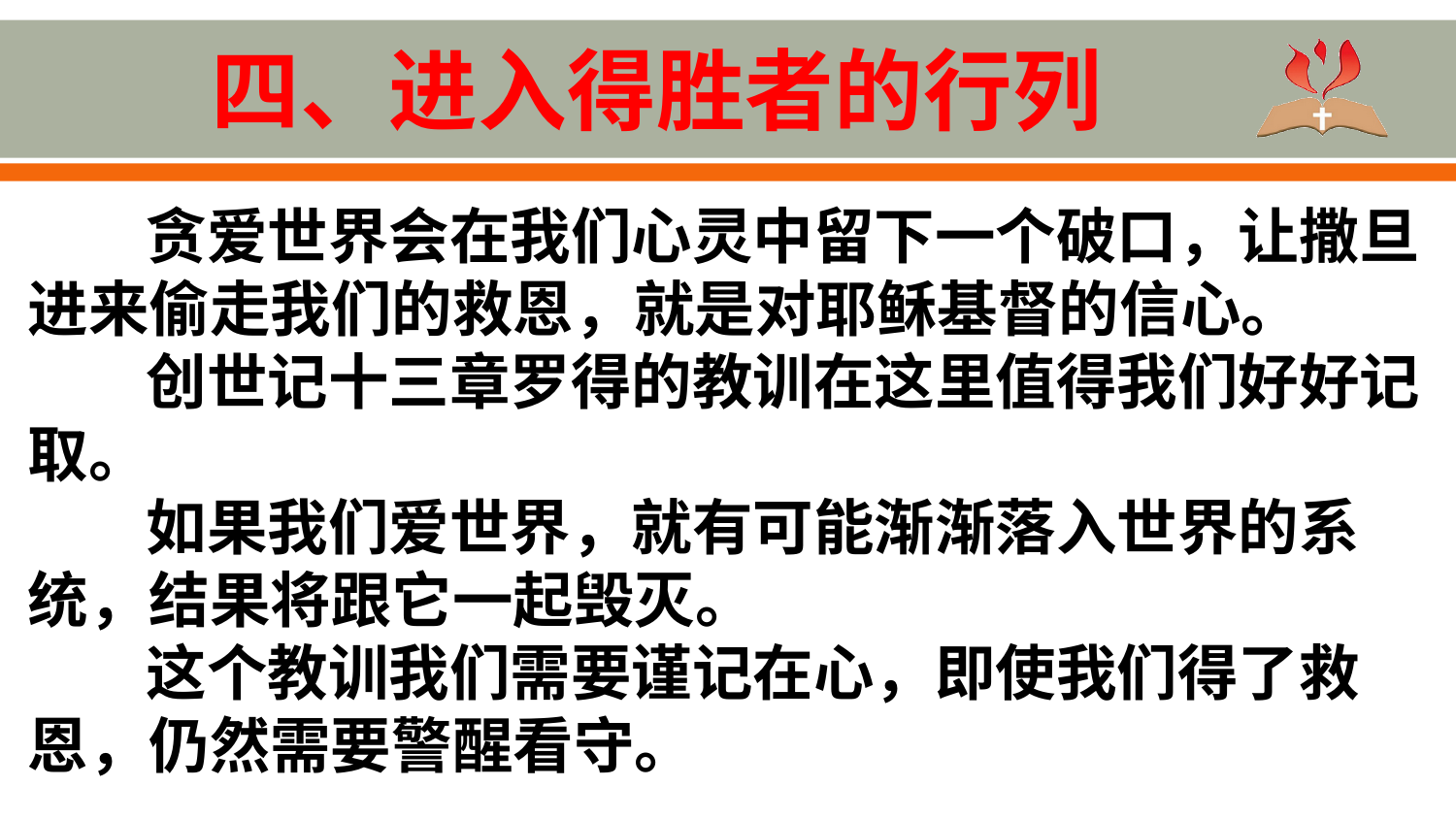

# 四、进入得胜者的行列
贪爱世界会在我们心灵中留下一个破口，让撒旦进来偷走我们的救恩，就是对耶稣基督的信心。
创世记十三章罗得的教训在这里值得我们好好记取。
如果我们爱世界，就有可能渐渐落入世界的系统，结果将跟它一起毁灭。
这个教训我们需要谨记在心，即使我们得了救恩，仍然需要警醒看守。

47